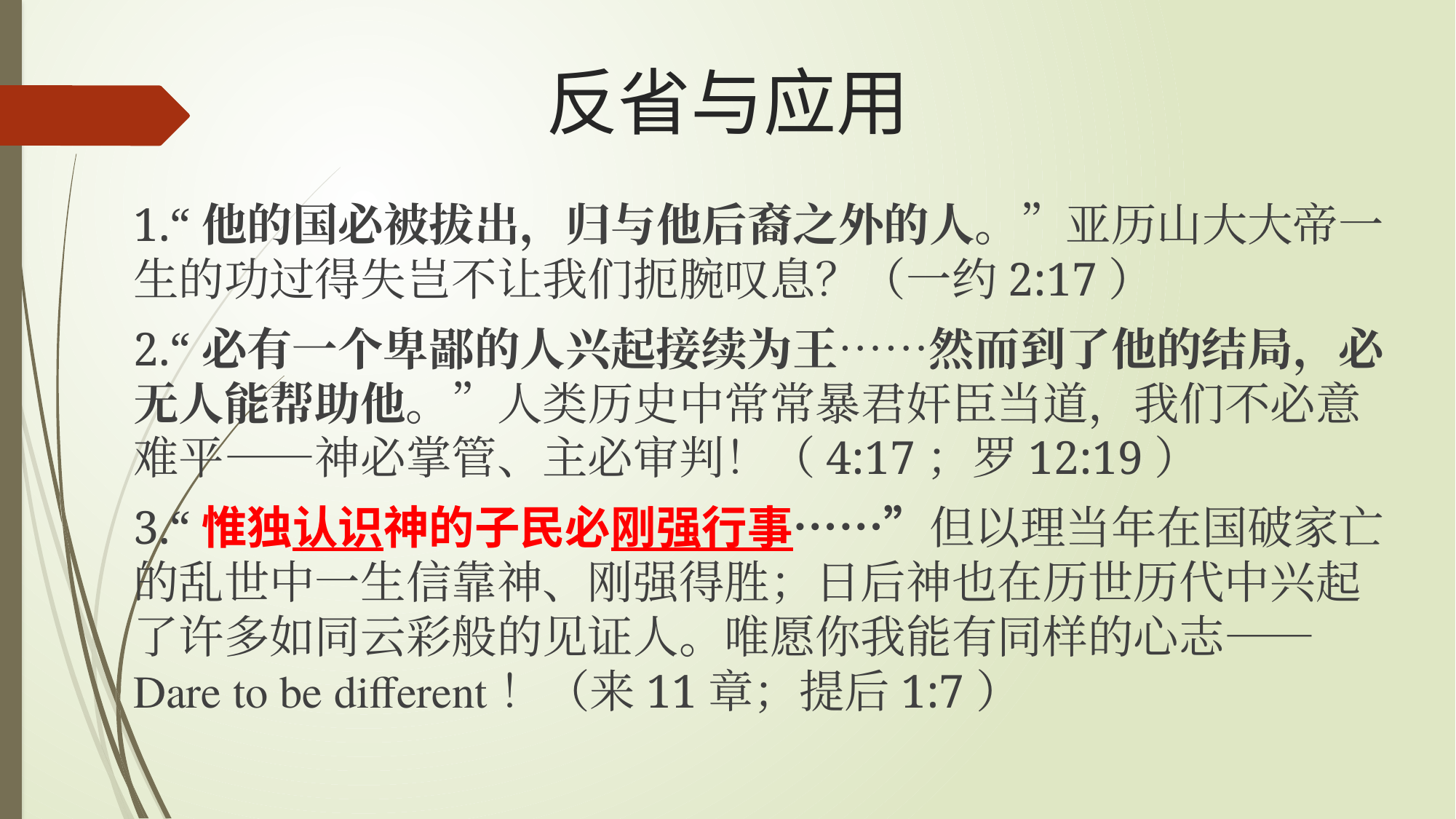

# 反省与应用
1.“他的国必被拔出，归与他后裔之外的人。”亚历山大大帝一生的功过得失岂不让我们扼腕叹息？（一约2:17）
2.“必有一个卑鄙的人兴起接续为王……然而到了他的结局，必无人能帮助他。”人类历史中常常暴君奸臣当道，我们不必意难平——神必掌管、主必审判！（4:17；罗12:19）
3.“惟独认识神的子民必刚强行事……”但以理当年在国破家亡的乱世中一生信靠神、刚强得胜；日后神也在历世历代中兴起了许多如同云彩般的见证人。唯愿你我能有同样的心志——Dare to be different！（来11章；提后1:7）